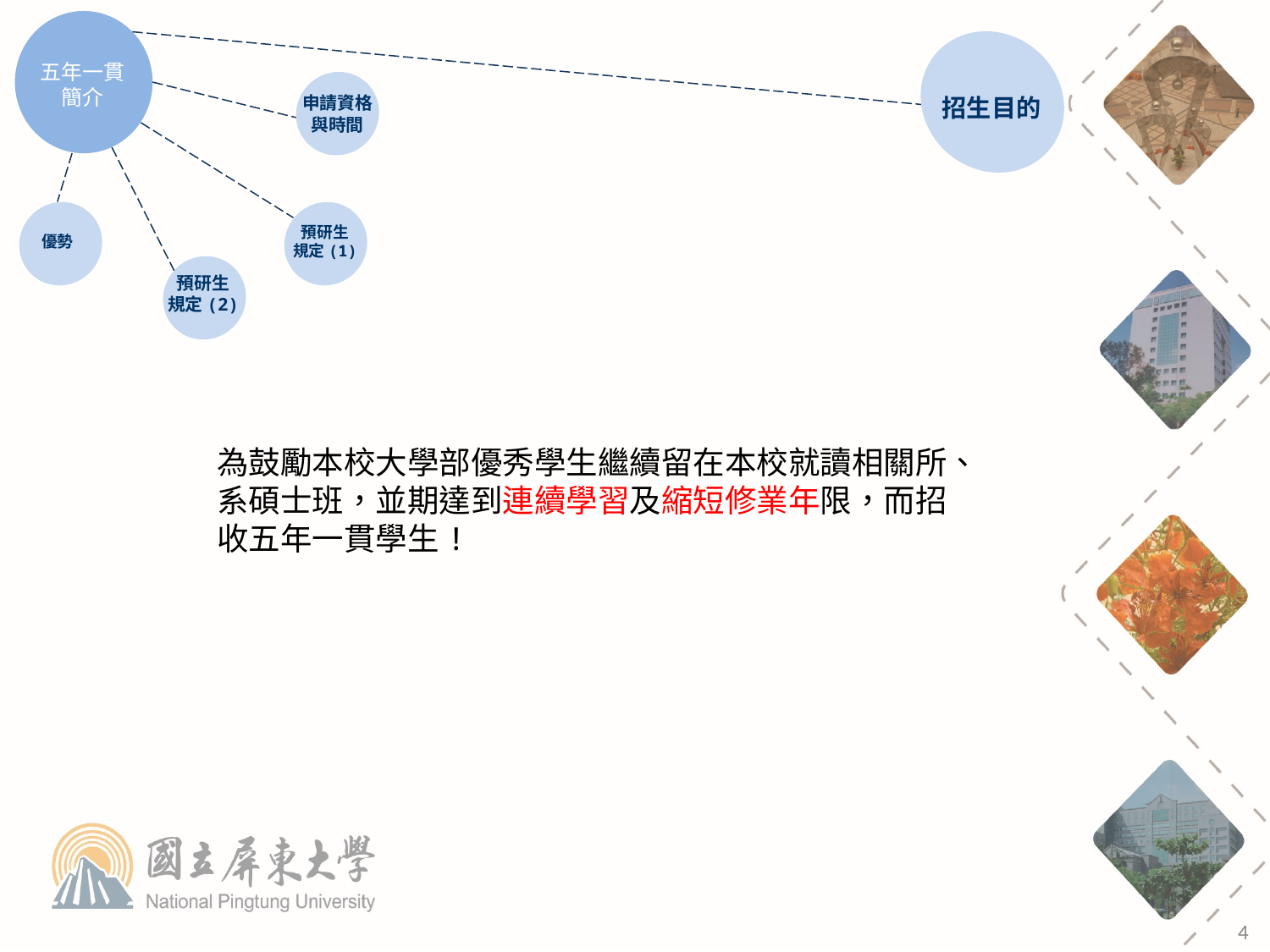

五年一貫
簡介

申請資格
與時間
招生目的

預研生
規定(1)
優勢

預研生
規定(2)
為鼓勵本校大學部優秀學生繼續留在本校就讀相關所、系碩士班，並期達到連續學習及縮短修業年限，而招收五年一貫學生!
4